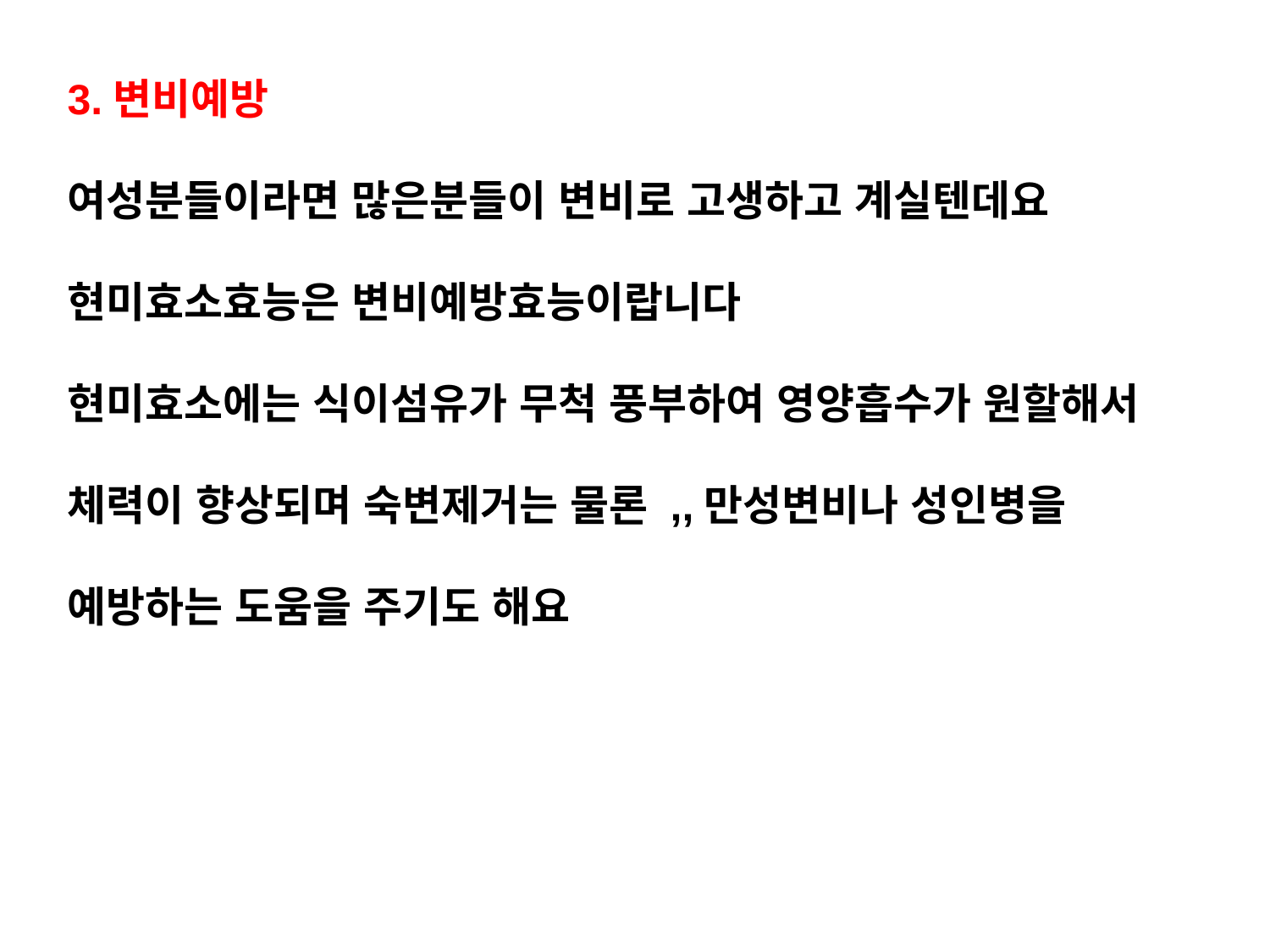

3.변비예방

여성분들이라면 많은분들이 변비로 고생하고 계실텐데요

현미효소효능은 변비예방효능이랍니다

현미효소에는 식이섬유가 무척 풍부하여 영양흡수가 원할해서

체력이 향상되며 숙변제거는 물론 ,,만성변비나 성인병을

예방하는 도움을 주기도 해요